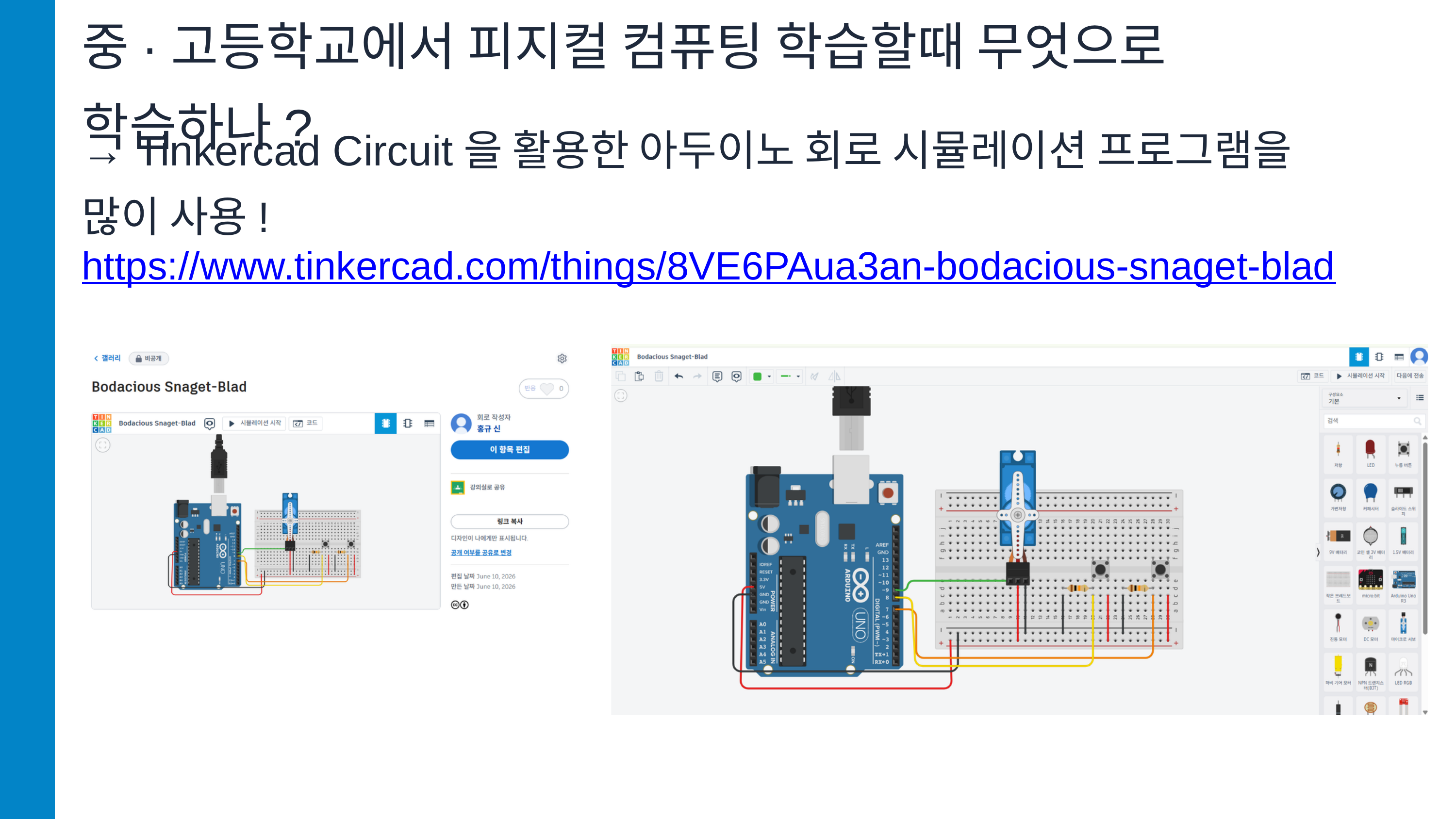

중·고등학교에서 피지컬 컴퓨팅 학습할때 무엇으로 학습하나?

→ Tinkercad Circuit을 활용한 아두이노 회로 시뮬레이션 프로그램을 많이 사용!

https://www.tinkercad.com/things/8VE6PAua3an-bodacious-snaget-blad